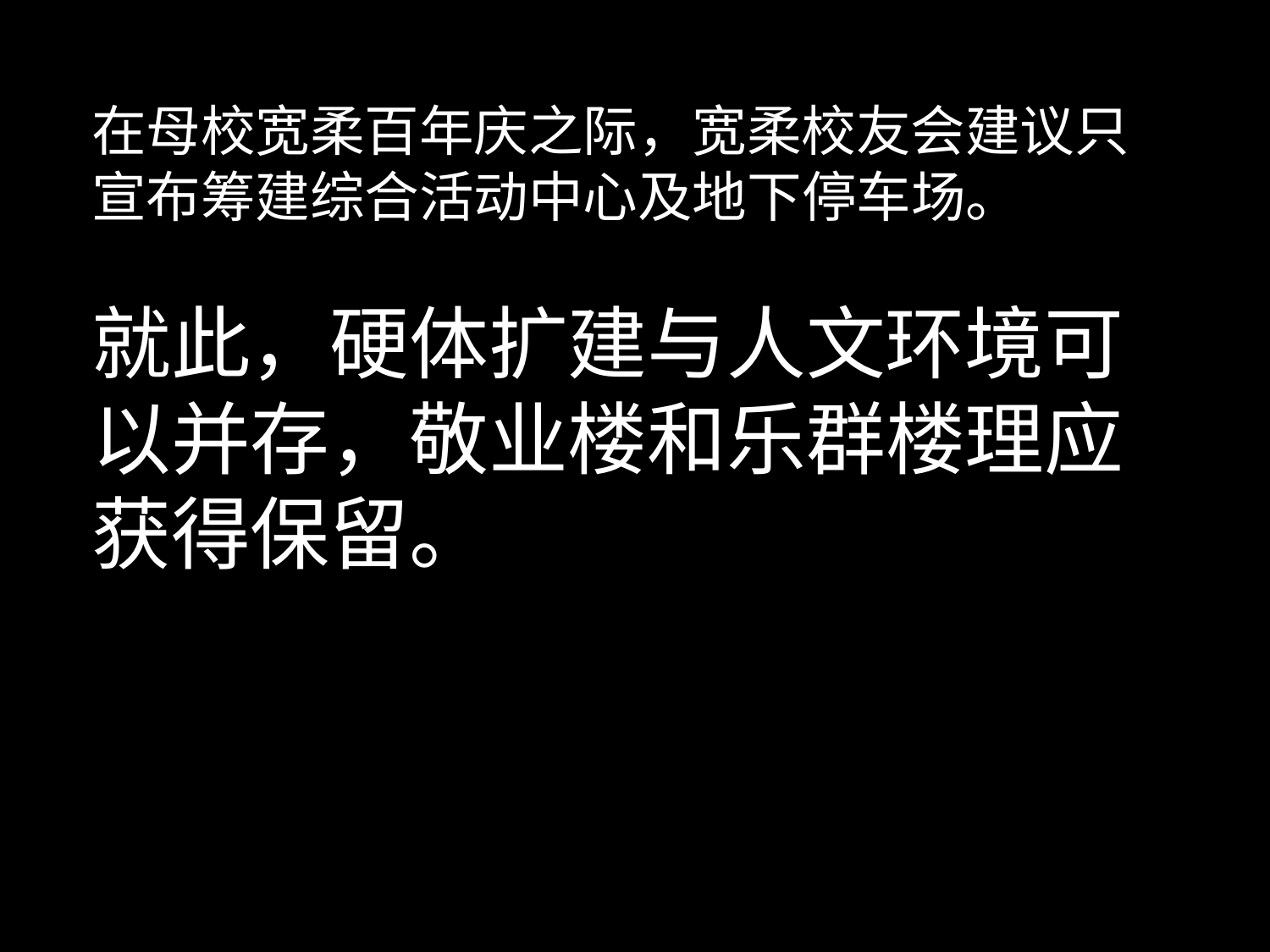

在母校宽柔百年庆之际，宽柔校友会建议只宣布筹建综合活动中心及地下停车场。

就此，硬体扩建与人文环境可以并存，敬业楼和乐群楼理应获得保留。